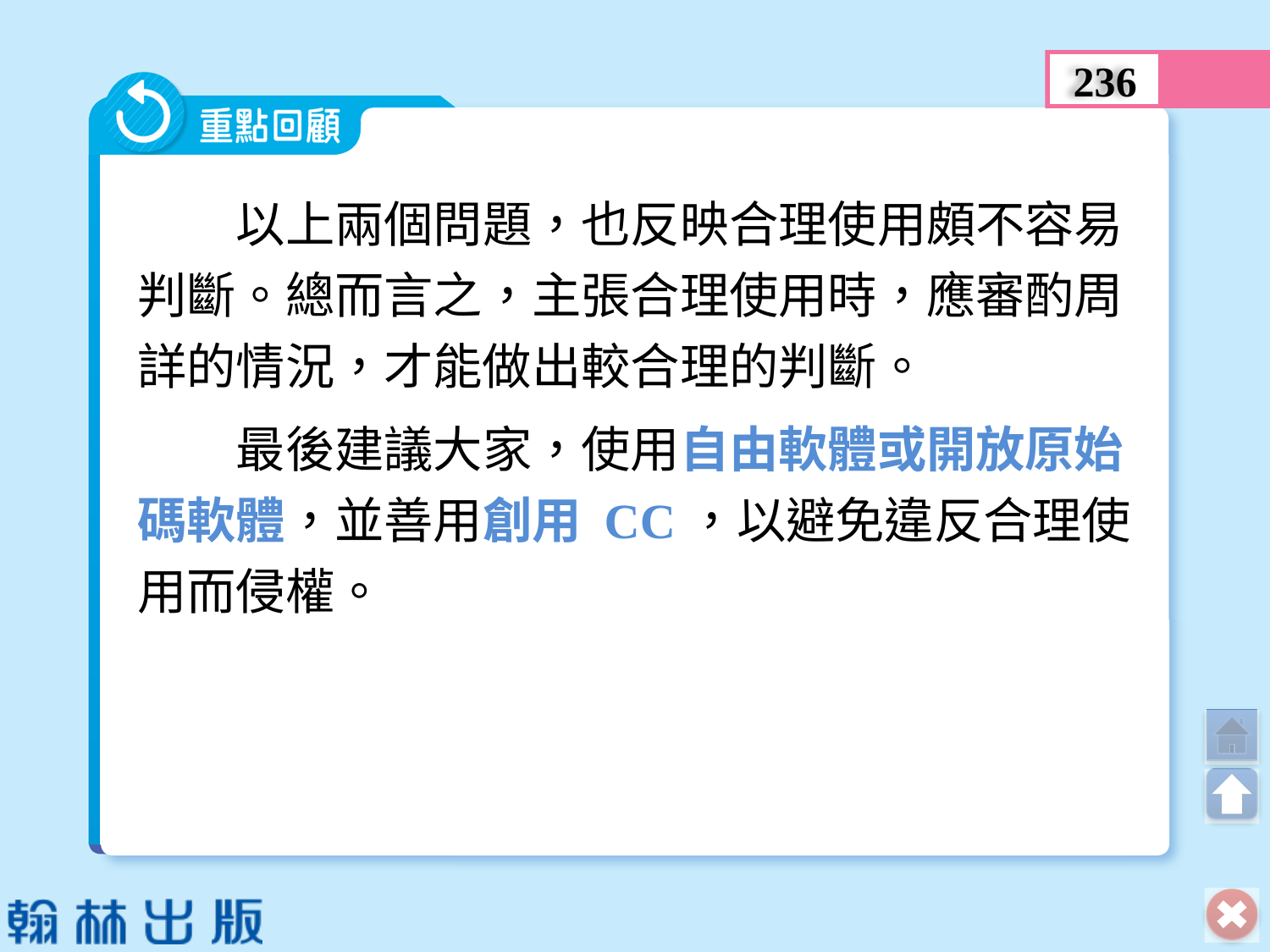

236
　　以上兩個問題，也反映合理使用頗不容易判斷。總而言之，主張合理使用時，應審酌周詳的情況，才能做出較合理的判斷。
　　最後建議大家，使用自由軟體或開放原始碼軟體，並善用創用 CC，以避免違反合理使用而侵權。